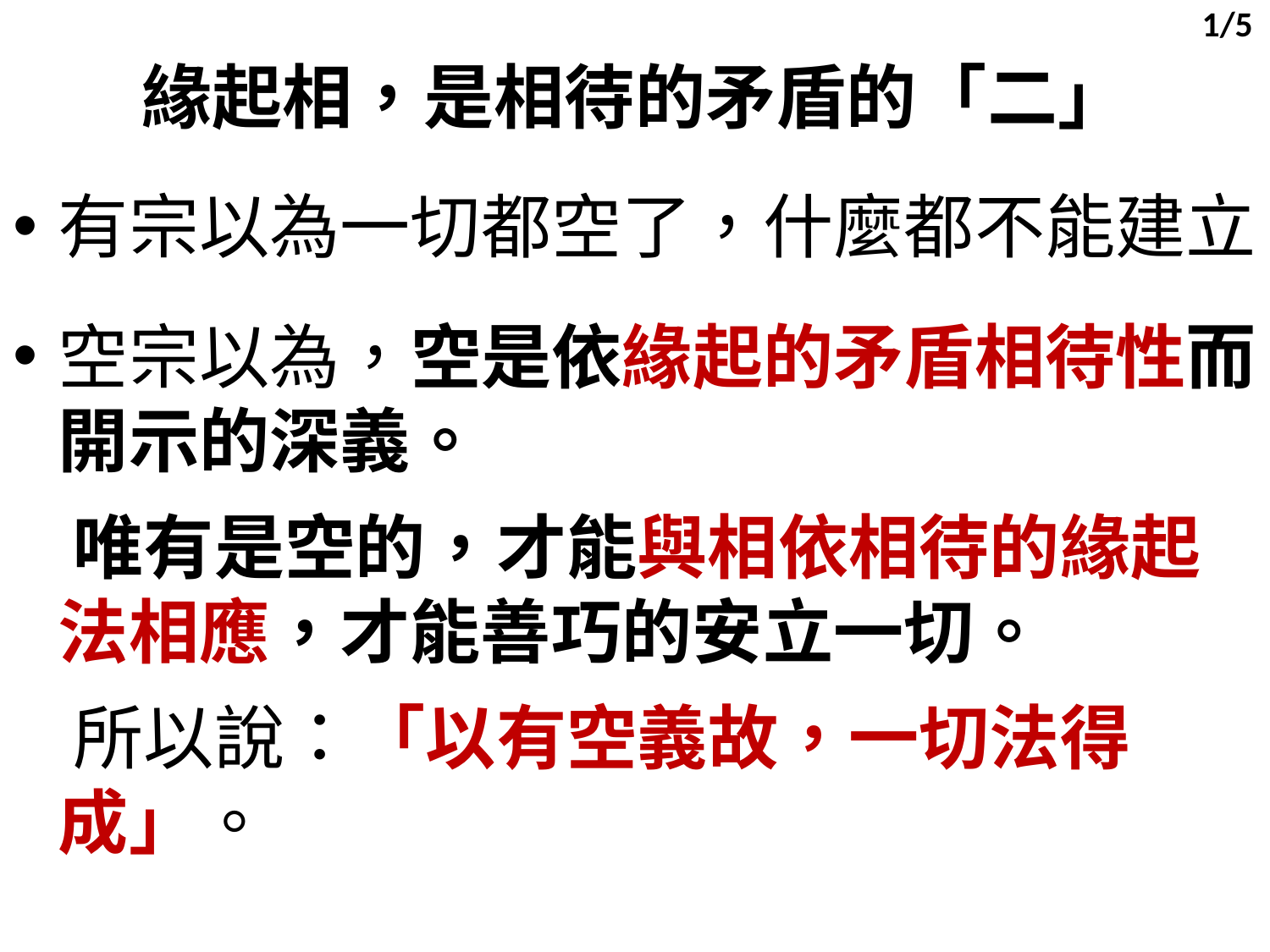

1/5
緣起相，是相待的矛盾的「二」
有宗以為一切都空了，什麼都不能建立。
空宗以為，空是依緣起的矛盾相待性而開示的深義。
   唯有是空的，才能與相依相待的緣起法相應，才能善巧的安立一切。
   所以說：「以有空義故，一切法得成」。